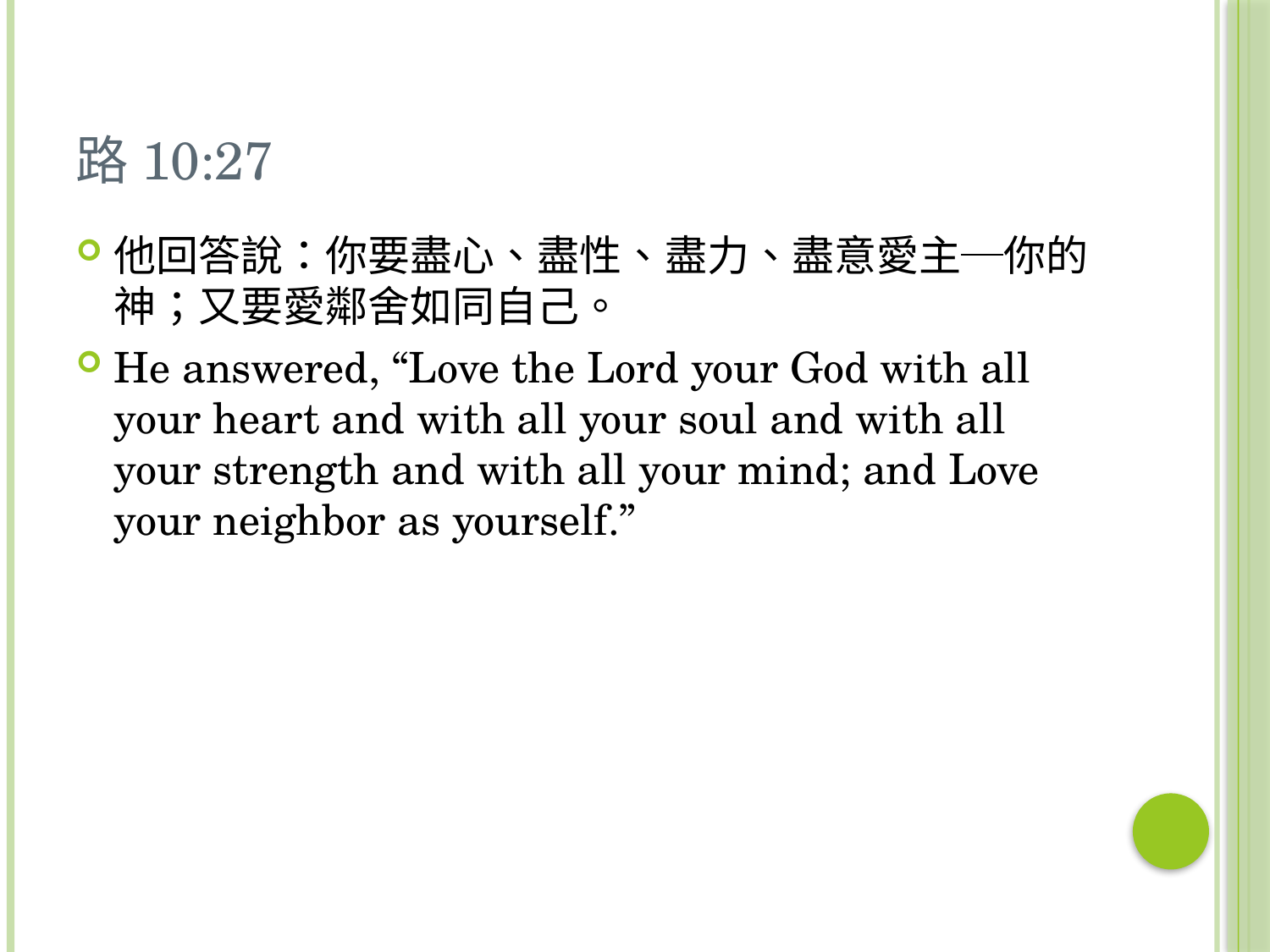

# 路10:27
他回答說：你要盡心、盡性、盡力、盡意愛主─你的神；又要愛鄰舍如同自己。
He answered, “Love the Lord your God with all your heart and with all your soul and with all your strength and with all your mind; and Love your neighbor as yourself.”